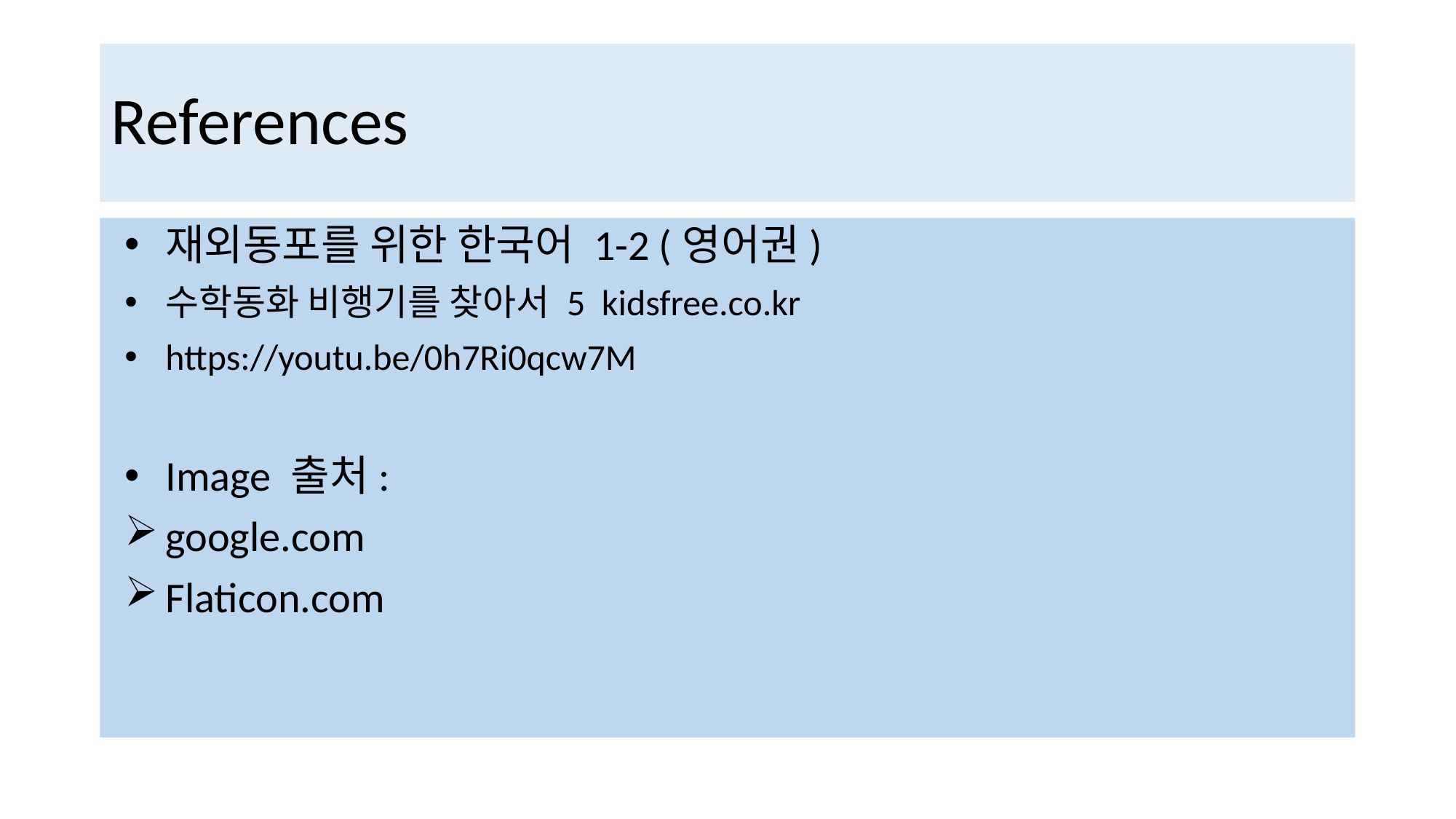

# References
재외동포를 위한 한국어 1-2 (영어권)
수학동화 비행기를 찾아서 5  kidsfree.co.kr
https://youtu.be/0h7Ri0qcw7M

Image 출처:
google.com
Flaticon.com